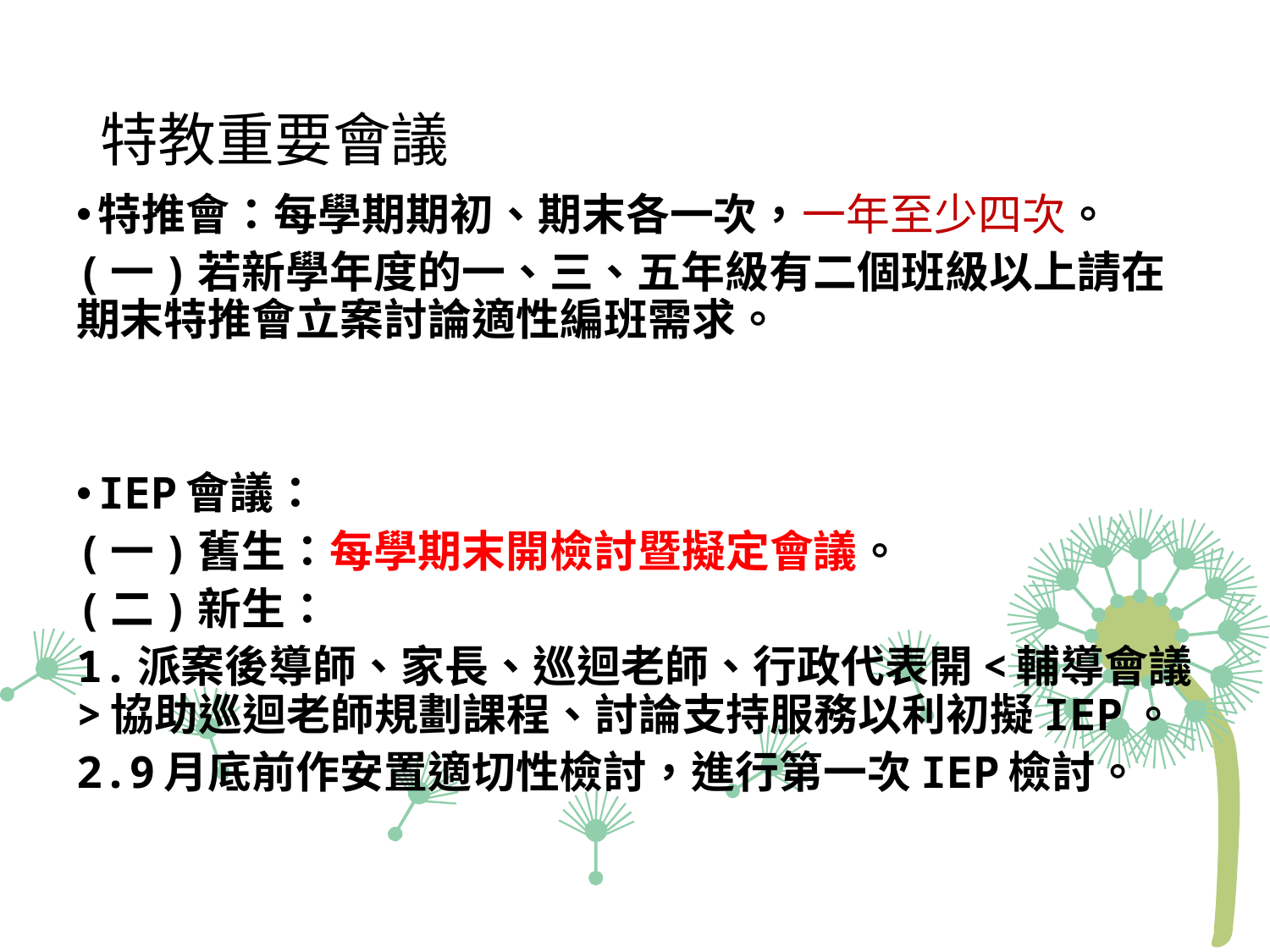

# 特教重要會議
特推會：每學期期初、期末各一次，一年至少四次。
(一)若新學年度的一、三、五年級有二個班級以上請在期末特推會立案討論適性編班需求。

IEP會議：
(一)舊生：每學期末開檢討暨擬定會議。
(二)新生：
1.派案後導師、家長、巡迴老師、行政代表開<輔導會議>協助巡迴老師規劃課程、討論支持服務以利初擬IEP。
2.9月底前作安置適切性檢討，進行第一次IEP檢討。